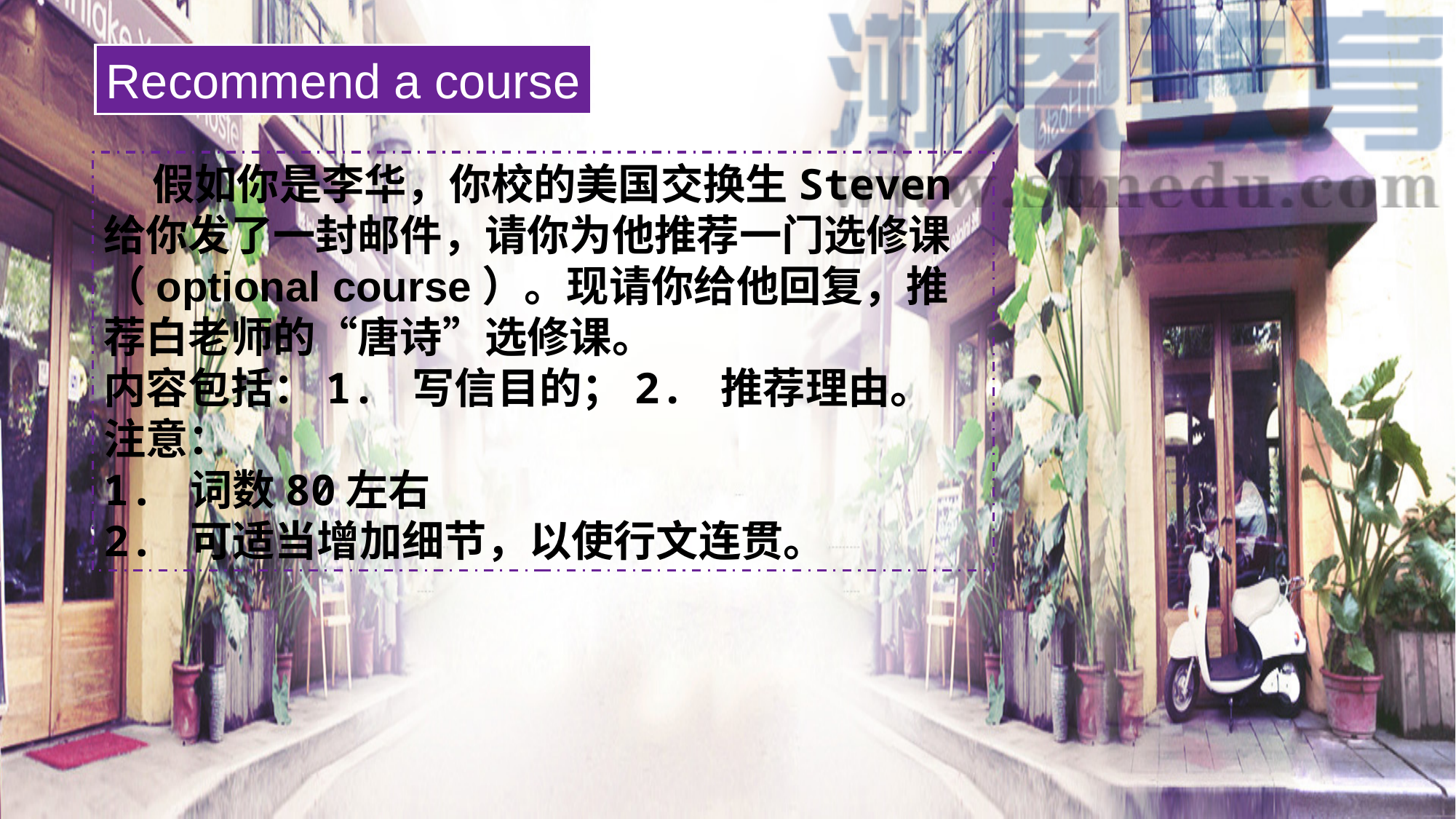

Recommend a course
    假如你是李华，你校的美国交换生Steven给你发了一封邮件，请你为他推荐一门选修课（optional course）。现请你给他回复，推荐白老师的“唐诗”选修课。
内容包括：1. 写信目的；2. 推荐理由。
注意：
1. 词数80左右
2. 可适当增加细节，以使行文连贯。